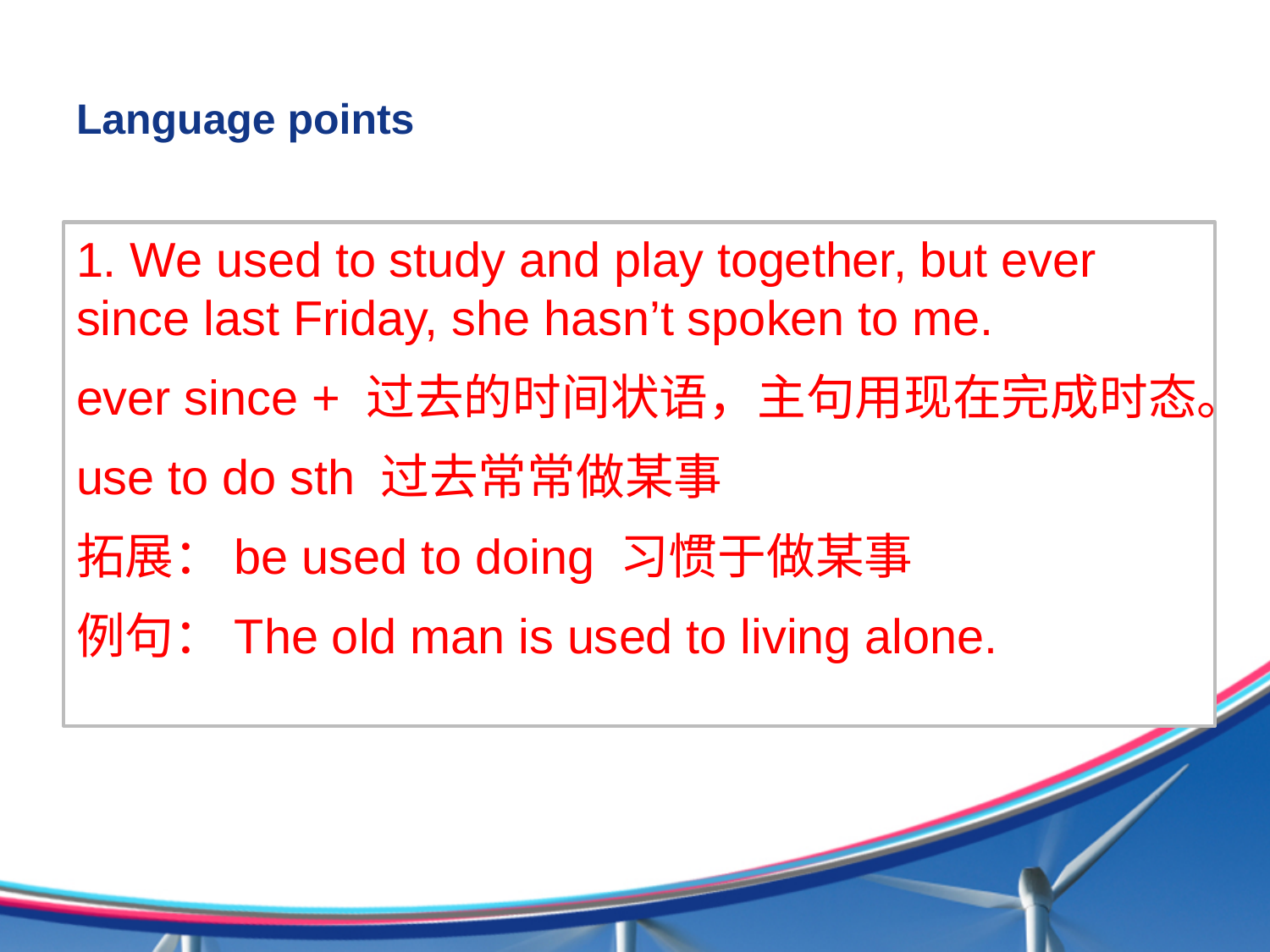

# Language points
1. We used to study and play together, but ever since last Friday, she hasn’t spoken to me.
ever since + 过去的时间状语，主句用现在完成时态。
use to do sth 过去常常做某事
拓展：be used to doing 习惯于做某事
例句：The old man is used to living alone.